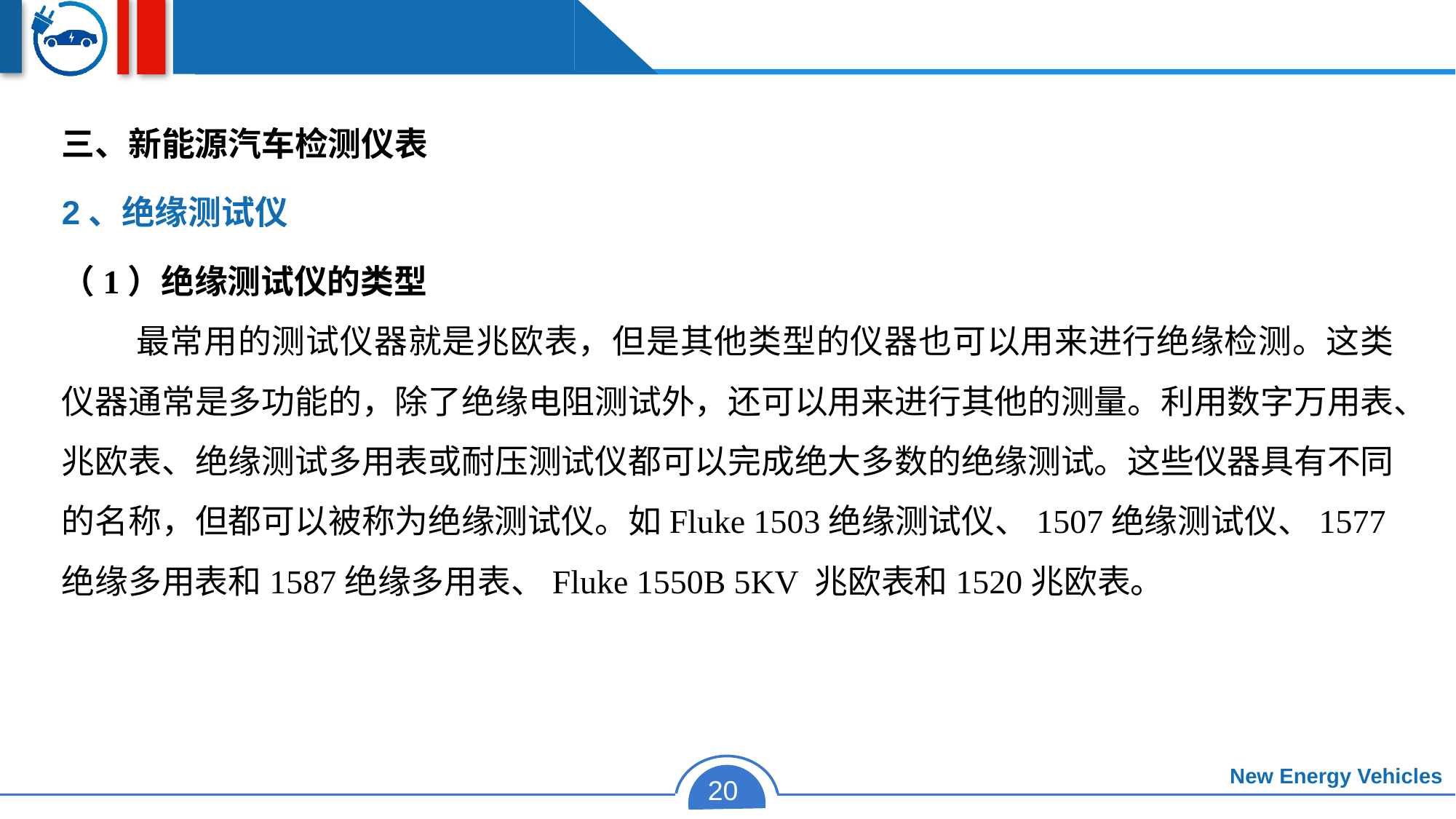

三、新能源汽车检测仪表
2、绝缘测试仪
（1）绝缘测试仪的类型
        最常用的测试仪器就是兆欧表，但是其他类型的仪器也可以用来进行绝缘检测。这类仪器通常是多功能的，除了绝缘电阻测试外，还可以用来进行其他的测量。利用数字万用表、兆欧表、绝缘测试多用表或耐压测试仪都可以完成绝大多数的绝缘测试。这些仪器具有不同的名称，但都可以被称为绝缘测试仪。如Fluke 1503绝缘测试仪、1507绝缘测试仪、1577绝缘多用表和1587绝缘多用表、Fluke 1550B 5KV 兆欧表和1520兆欧表。